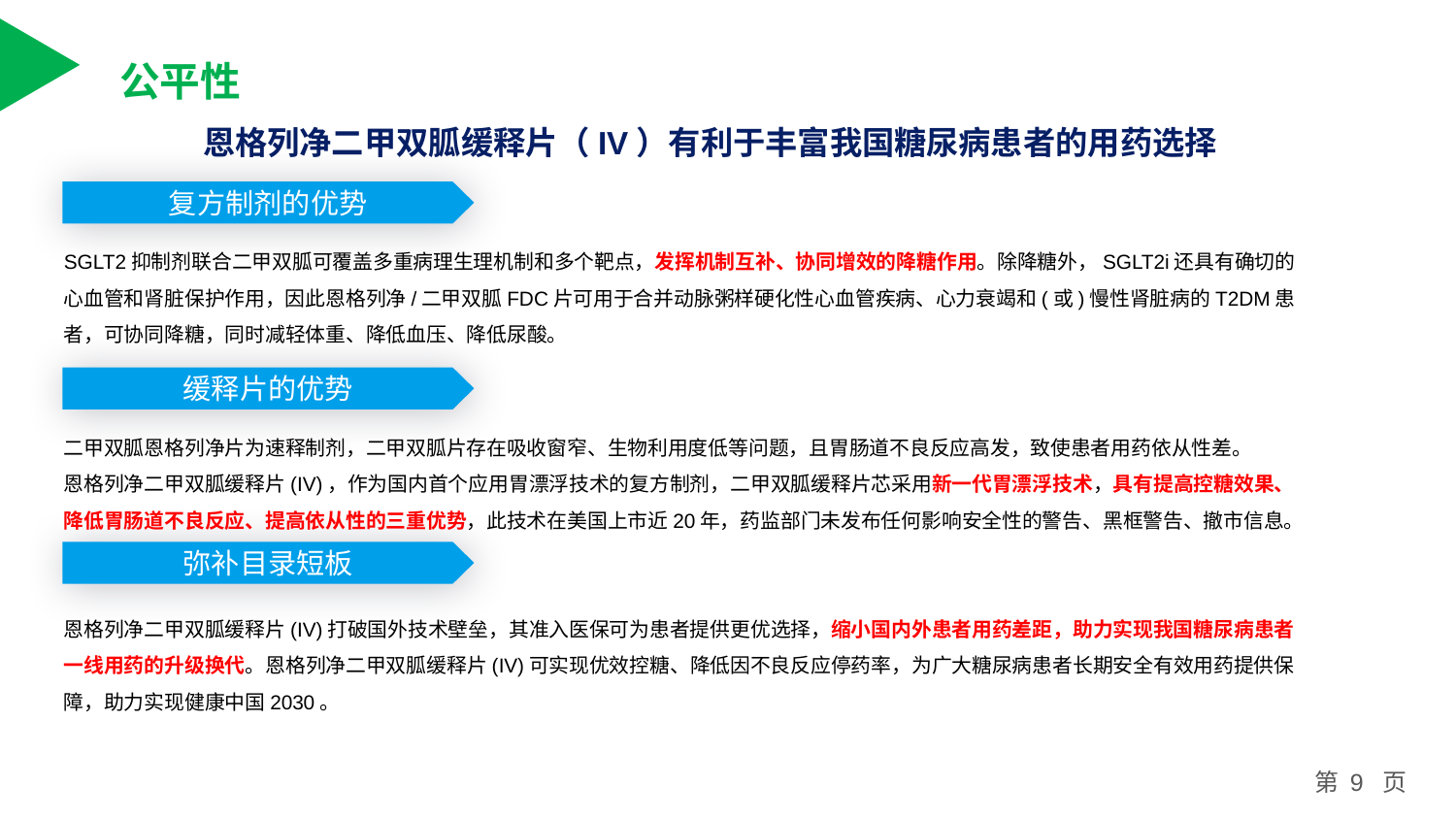

公平性
恩格列净二甲双胍缓释片（IV）有利于丰富我国糖尿病患者的用药选择
复方制剂的优势
SGLT2抑制剂联合二甲双胍可覆盖多重病理生理机制和多个靶点，发挥机制互补、协同增效的降糖作用。除降糖外，SGLT2i还具有确切的心血管和肾脏保护作用，因此恩格列净/二甲双胍FDC片可用于合并动脉粥样硬化性心血管疾病、心力衰竭和(或)慢性肾脏病的T2DM患者，可协同降糖，同时减轻体重、降低血压、降低尿酸。
缓释片的优势
二甲双胍恩格列净片为速释制剂，二甲双胍片存在吸收窗窄、生物利用度低等问题，且胃肠道不良反应高发，致使患者用药依从性差。
恩格列净二甲双胍缓释片(IV)，作为国内首个应用胃漂浮技术的复方制剂，二甲双胍缓释片芯采用新一代胃漂浮技术，具有提高控糖效果、降低胃肠道不良反应、提高依从性的三重优势，此技术在美国上市近20年，药监部门未发布任何影响安全性的警告、黑框警告、撤市信息。
弥补目录短板
恩格列净二甲双胍缓释片(IV)打破国外技术壁垒，其准入医保可为患者提供更优选择，缩小国内外患者用药差距，助力实现我国糖尿病患者一线用药的升级换代。恩格列净二甲双胍缓释片(IV)可实现优效控糖、降低因不良反应停药率，为广大糖尿病患者长期安全有效用药提供保障，助力实现健康中国2030。